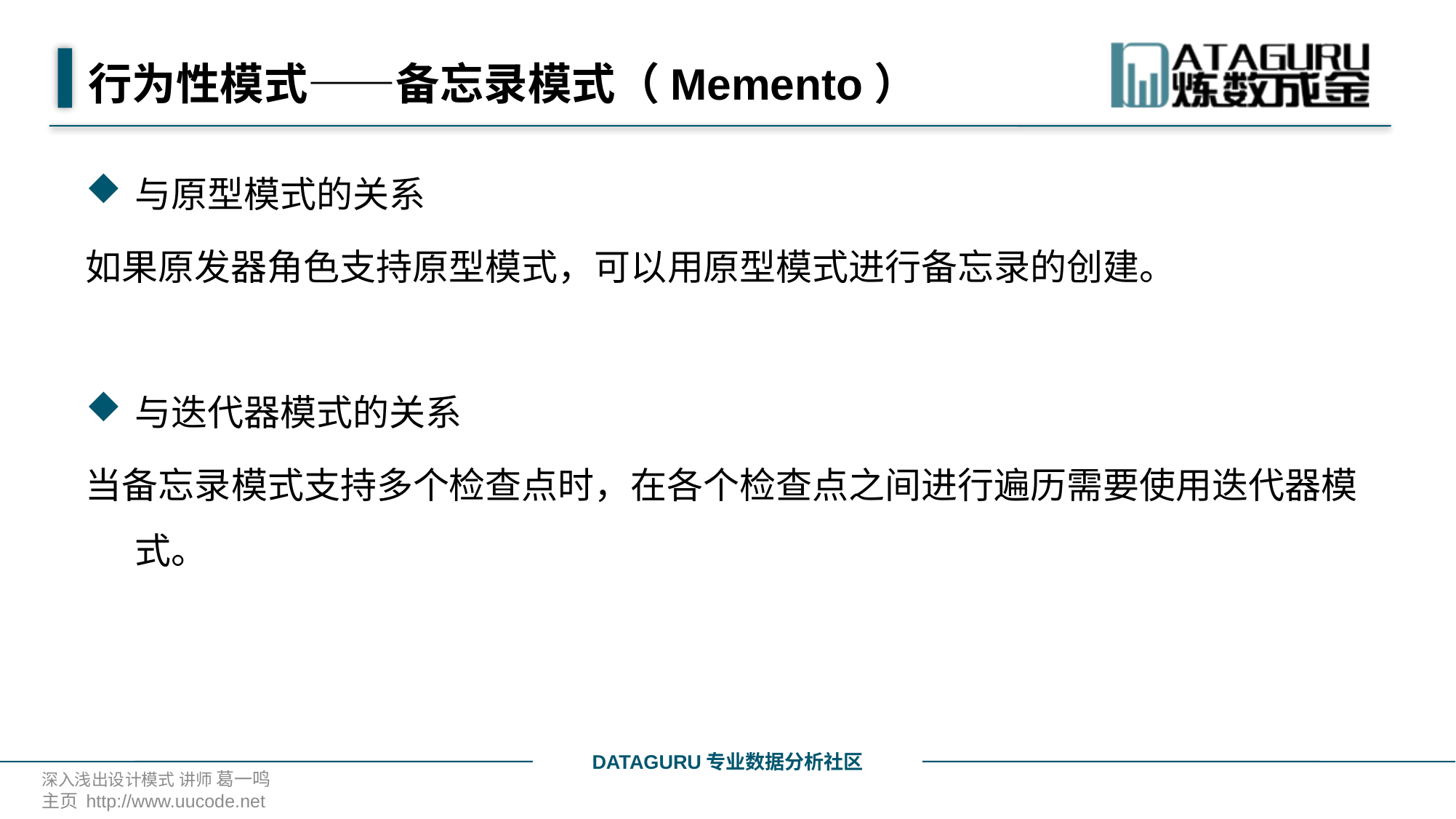

# 行为性模式——备忘录模式（Memento）
与原型模式的关系
如果原发器角色支持原型模式，可以用原型模式进行备忘录的创建。

与迭代器模式的关系
当备忘录模式支持多个检查点时，在各个检查点之间进行遍历需要使用迭代器模式。